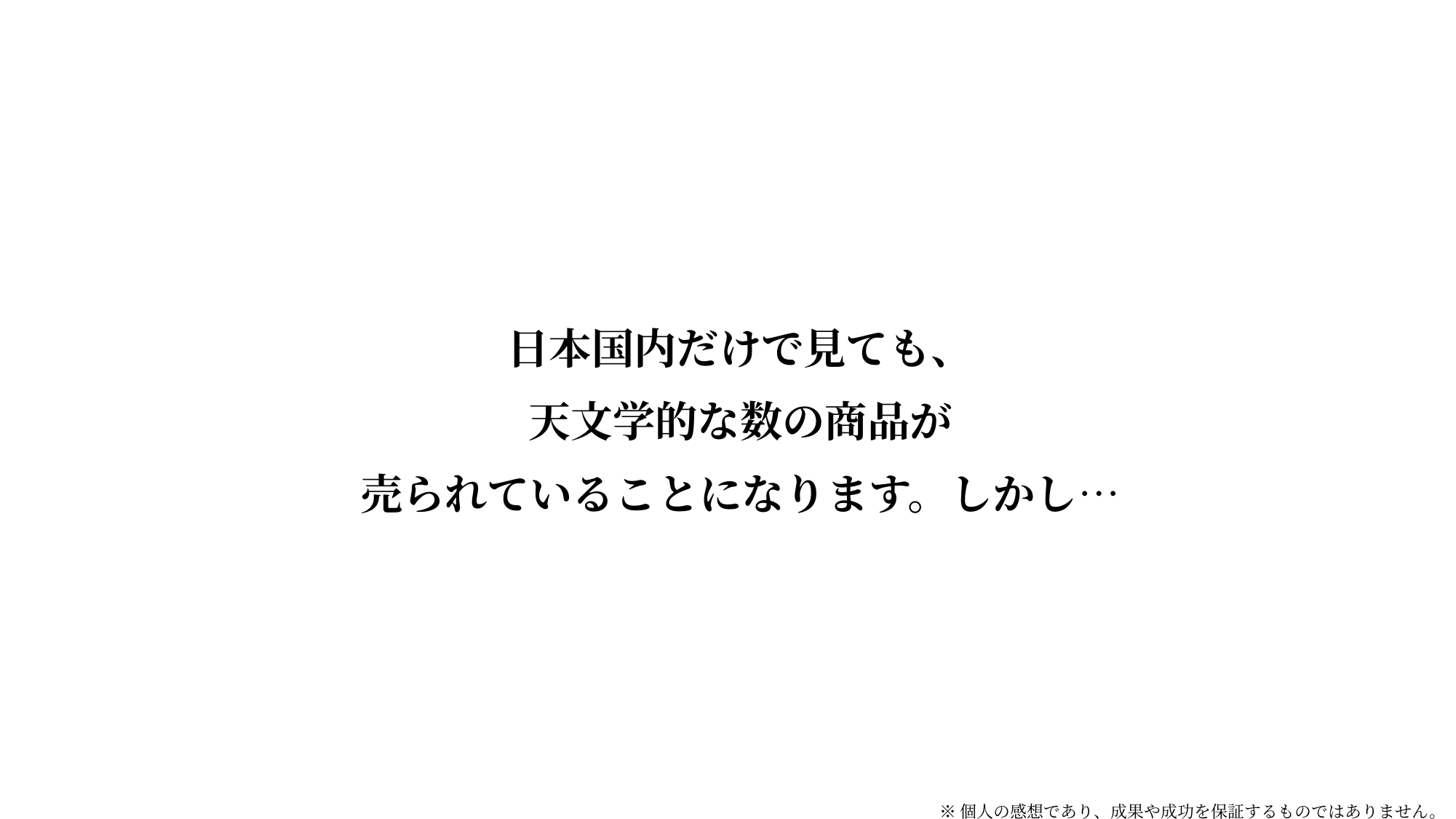

日本国内だけで見ても、
天文学的な数の商品が
売られていることになります。しかし…
※個人の感想であり、成果や成功を保証するものではありません。